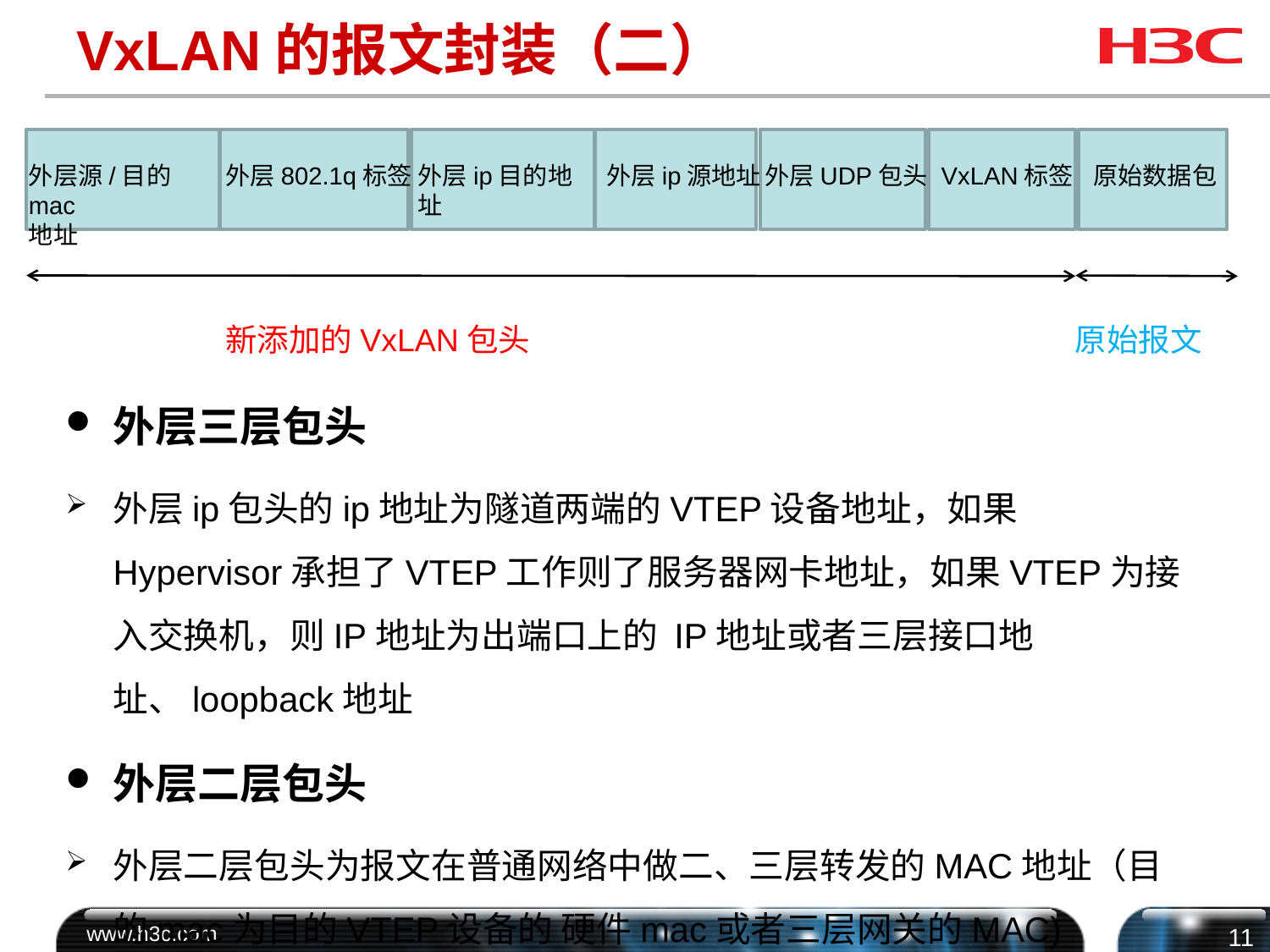

# VxLAN的报文封装（二）

外层源/目的mac
地址
外层802.1q标签
外层ip目的地址
外层ip源地址
外层UDP包头
VxLAN标签
原始数据包
新添加的VxLAN包头
原始报文
外层三层包头
外层ip包头的ip地址为隧道两端的VTEP设备地址，如果Hypervisor承担了VTEP工作则了服务器网卡地址，如果VTEP为接入交换机，则IP地址为出端口上的 IP地址或者三层接口地址、loopback地址
外层二层包头
外层二层包头为报文在普通网络中做二、三层转发的MAC地址（目的mac为目的VTEP设备的 硬件mac或者三层网关的MAC)